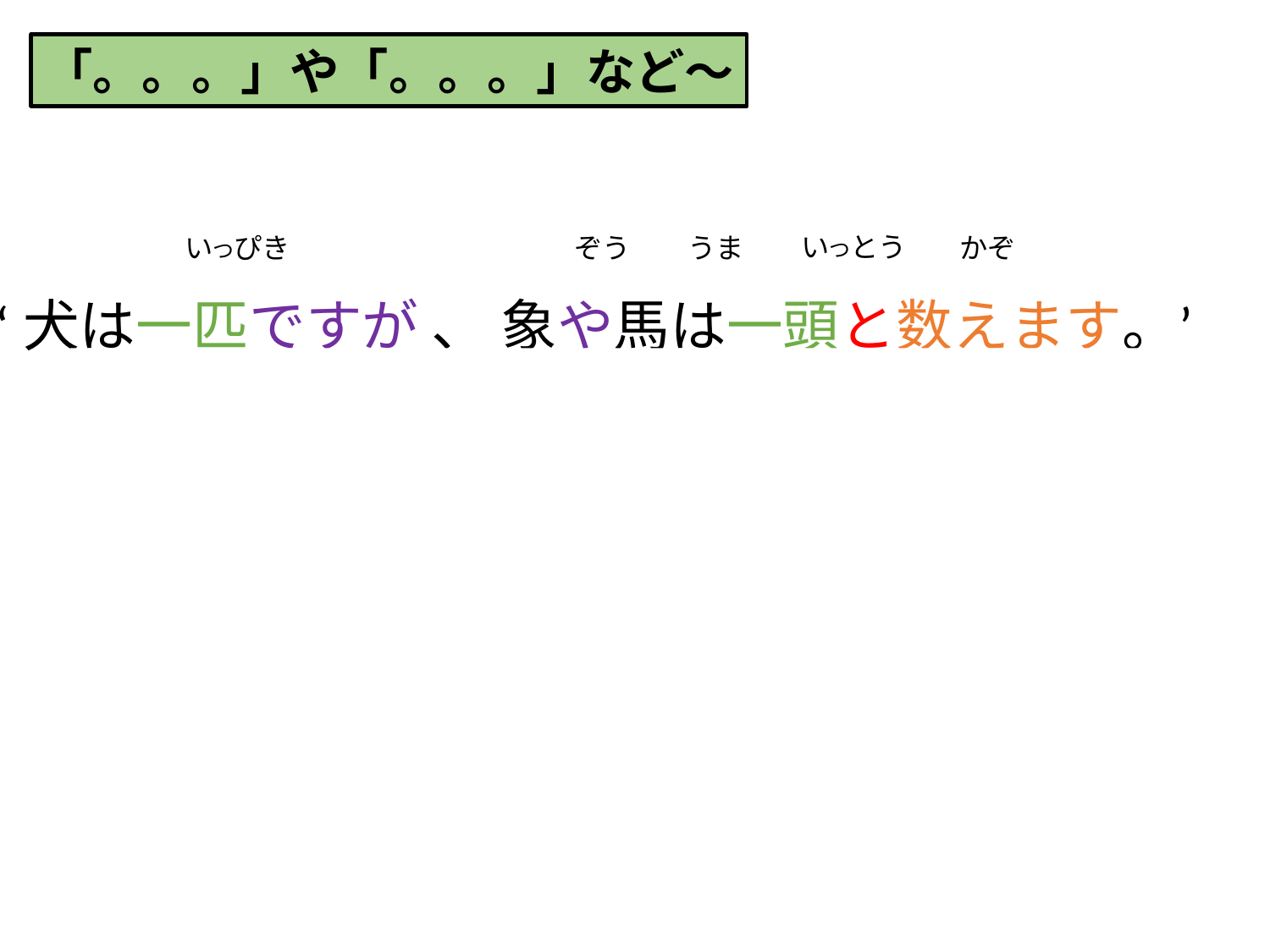

「。。。」や「。。。」など〜
‘犬は一匹ですが 、 象や馬は一頭と数えます。’
いつとう
いつぴき
   ぞう         うま
かぞ

ぞう     うま
いつとう
かぞ
1.	象や馬などは一頭と数えます。
2.	象と馬は一頭と数えます。